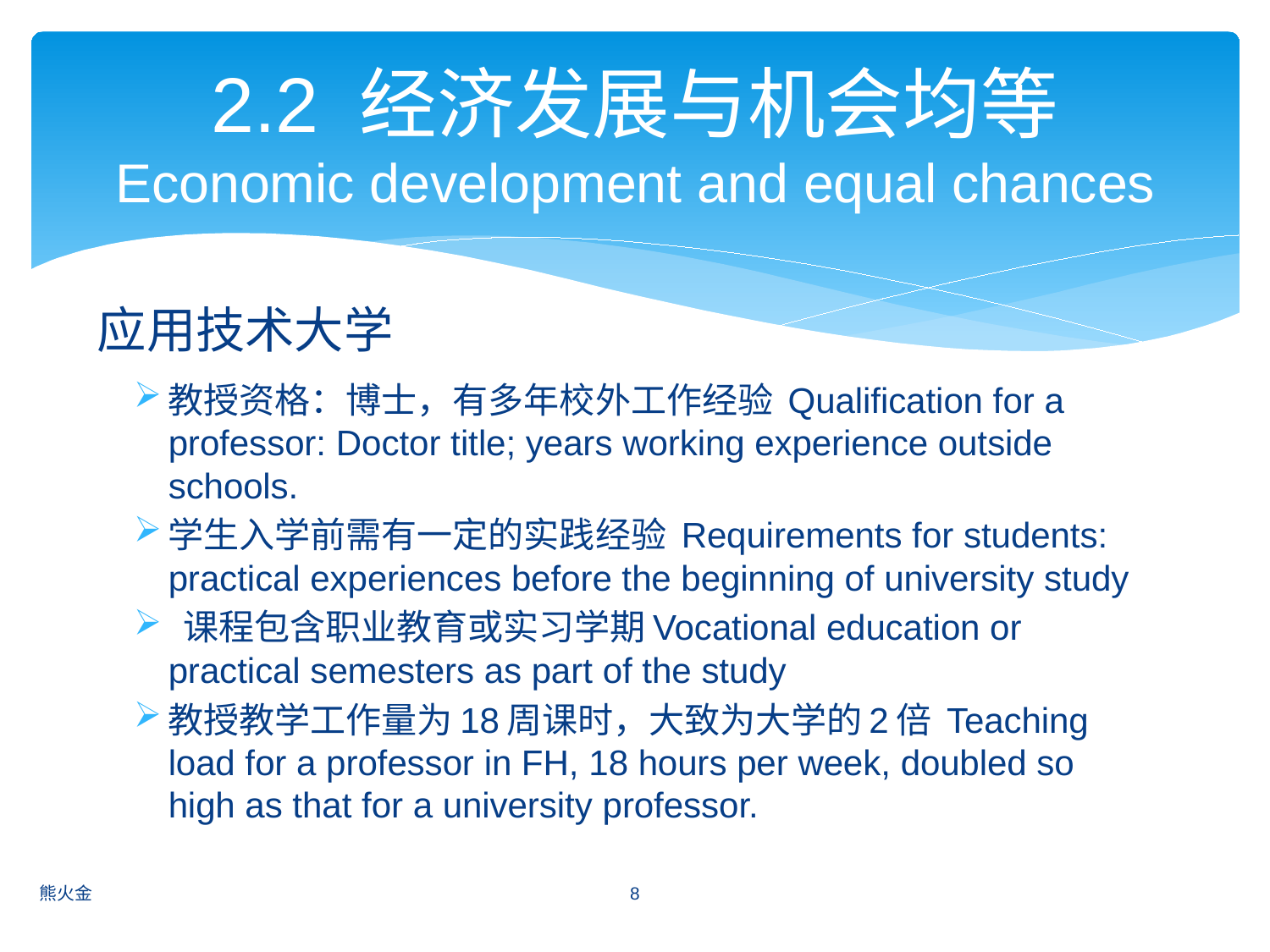

# 2.2 经济发展与机会均等 Economic development and equal chances
应用技术大学
教授资格：博士，有多年校外工作经验 Qualification for a professor: Doctor title; years working experience outside schools.
学生入学前需有一定的实践经验 Requirements for students: practical experiences before the beginning of university study
 课程包含职业教育或实习学期Vocational education or practical semesters as part of the study
教授教学工作量为18周课时，大致为大学的2倍 Teaching load for a professor in FH, 18 hours per week, doubled so high as that for a university professor.

8
熊火金